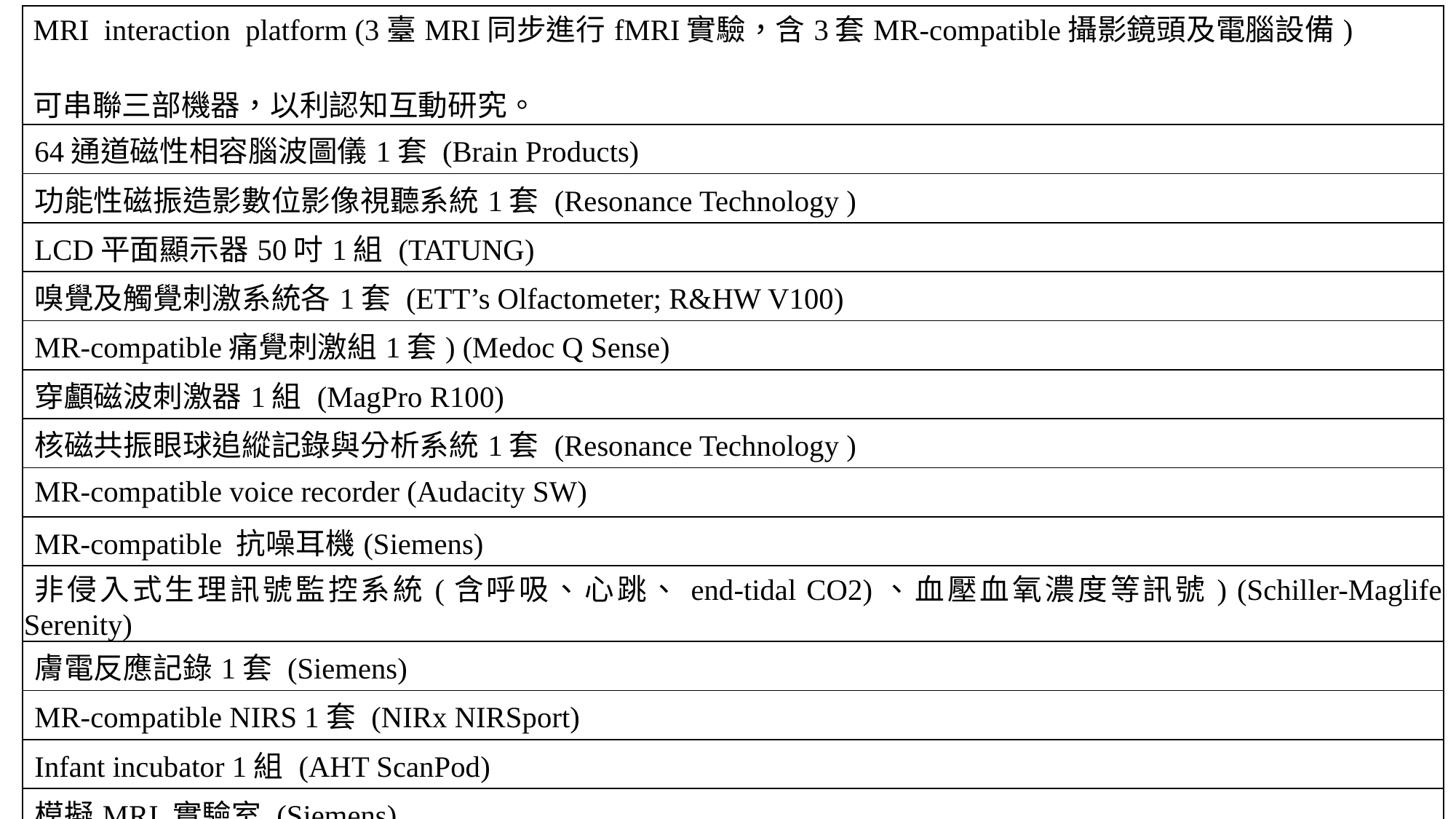

| MRI interaction platform (3臺MRI同步進行fMRI實驗，含3套MR-compatible攝影鏡頭及電腦設備) 可串聯三部機器，以利認知互動研究。 |
| --- |
| 64通道磁性相容腦波圖儀1套 (Brain Products) |
| 功能性磁振造影數位影像視聽系統1套 (Resonance Technology ) |
| LCD平面顯示器50吋1組 (TATUNG) |
| 嗅覺及觸覺刺激系統各1套 (ETT’s Olfactometer; R&HW V100) |
| MR-compatible痛覺刺激組1套) (Medoc Q Sense) |
| 穿顱磁波刺激器1組 (MagPro R100) |
| 核磁共振眼球追縱記錄與分析系統1套 (Resonance Technology ) |
| MR-compatible voice recorder (Audacity SW) |
| MR-compatible 抗噪耳機(Siemens) |
| 非侵入式生理訊號監控系統(含呼吸、心跳、end-tidal CO2)、血壓血氧濃度等訊號) (Schiller-Maglife Serenity) |
| 膚電反應記錄1套 (Siemens) |
| MR-compatible NIRS 1套 (NIRx NIRSport) |
| Infant incubator 1組 (AHT ScanPod) |
| 模擬MRI 實驗室 (Siemens) |